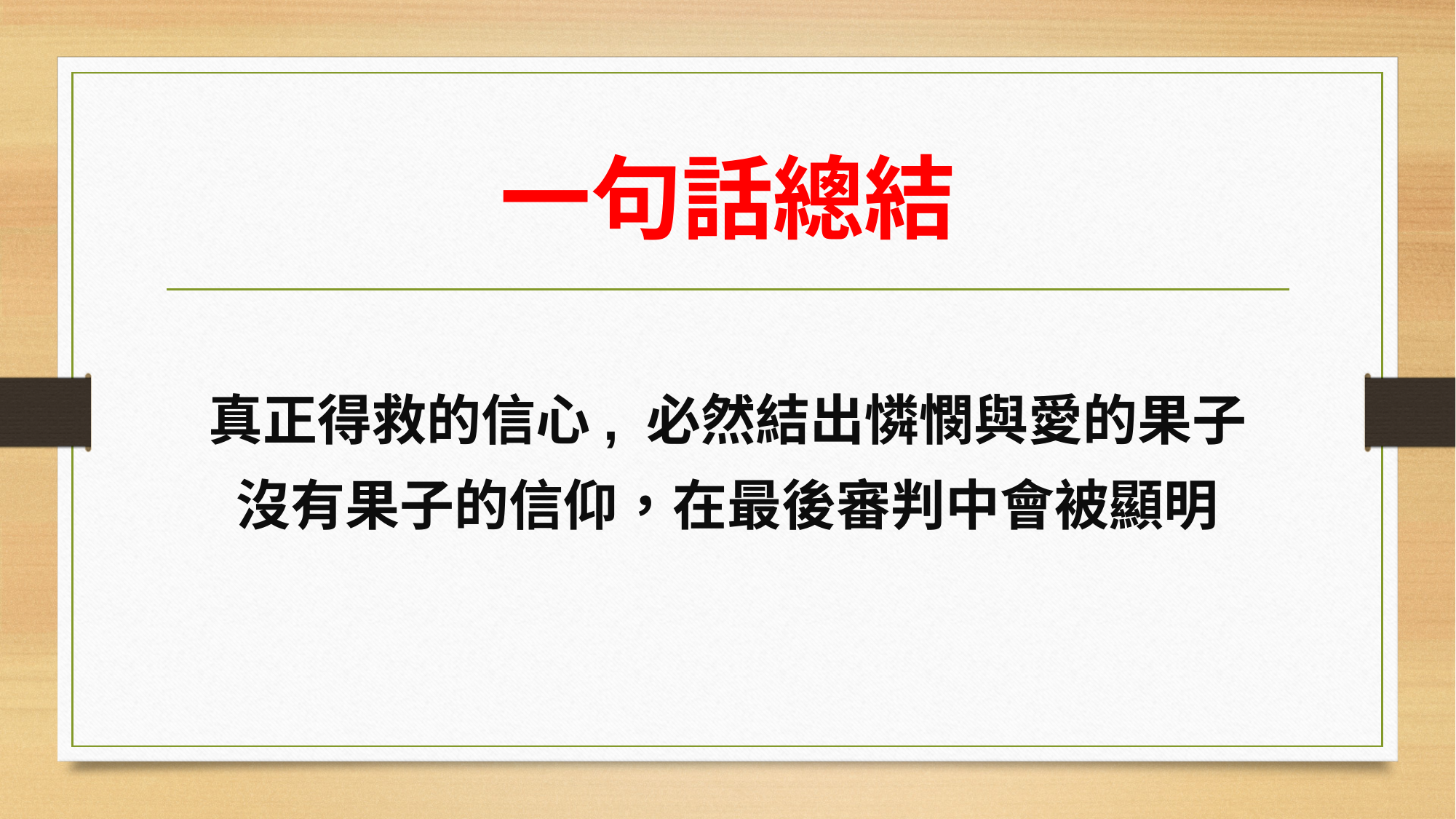

# 一句話總結
真正得救的信心, 必然結出憐憫與愛的果子
沒有果子的信仰，在最後審判中會被顯明